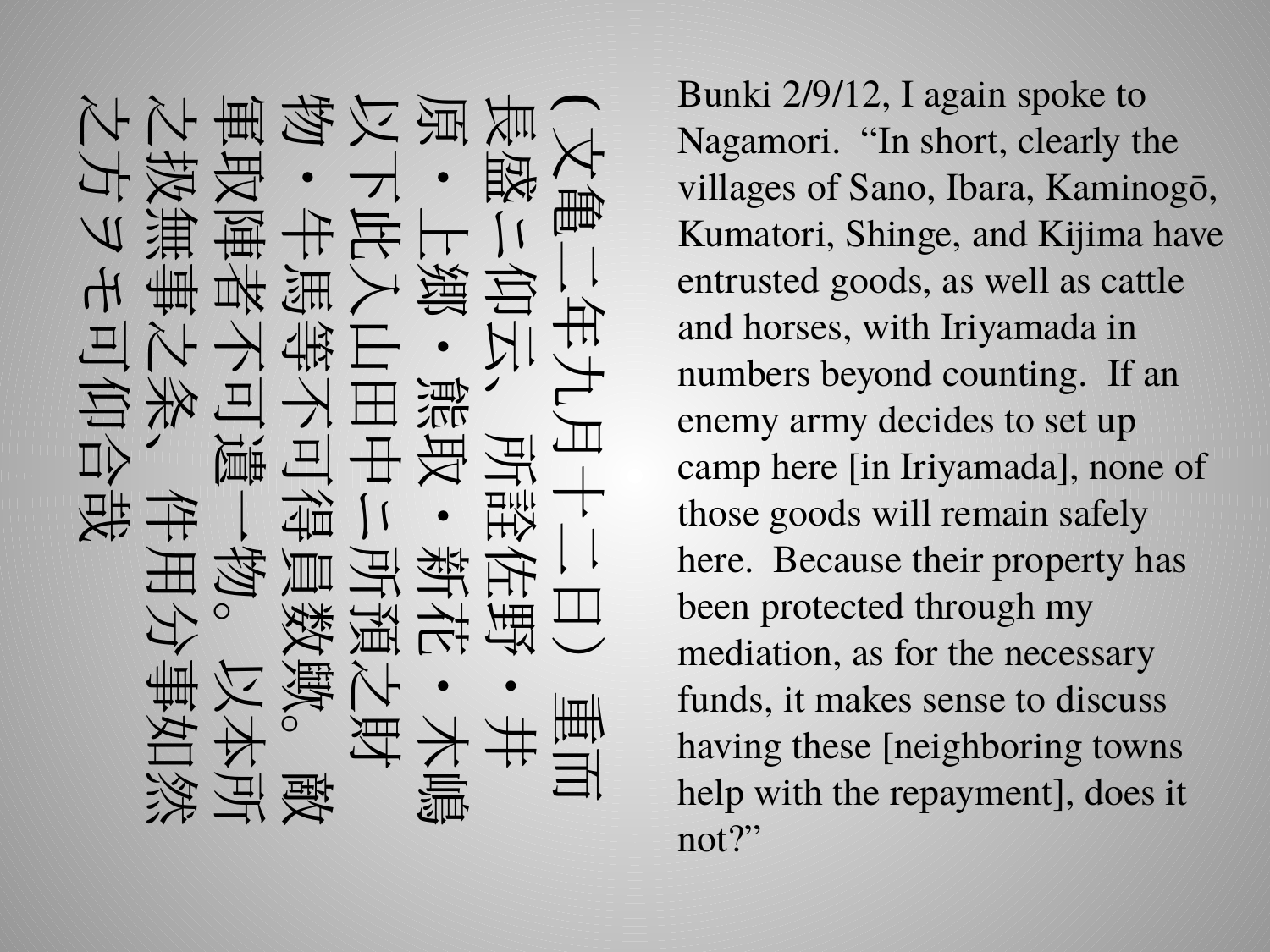

Bunki 2/9/12, I again spoke to Nagamori.  “In short, clearly the villages of Sano, Ibara, Kaminogō, Kumatori, Shinge, and Kijima have entrusted goods, as well as cattle and horses, with Iriyamada in numbers beyond counting.  If an enemy army decides to set up camp here [in Iriyamada], none of those goods will remain safely here.  Because their property has been protected through my mediation, as for the necessary funds, it makes sense to discuss having these [neighboring towns help with the repayment], does it not?”
(文亀二年九月十二日）重而長盛ニ仰云、所詮佐野・井原・上郷・熊取・新花・木嶋以下此入山田中ニ所預之財物・牛馬等不可得員数歟。敵軍取陣者不可遺一物。以本所之扱無事之条、件用分事如然之方ヲモ可仰合哉